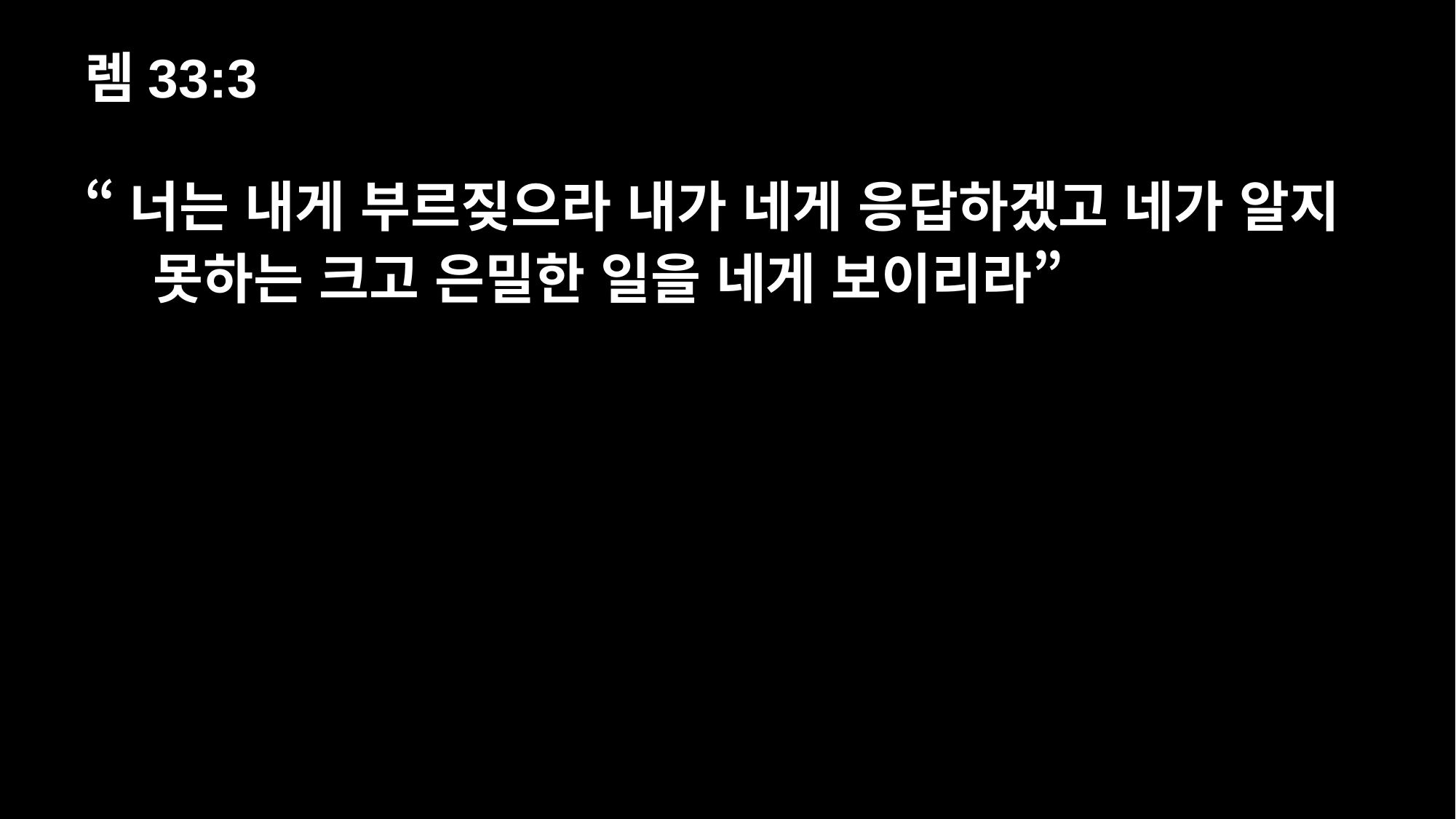

렘33:3
“너는 내게 부르짖으라 내가 네게 응답하겠고 네가 알지 못하는 크고 은밀한 일을 네게 보이리라”